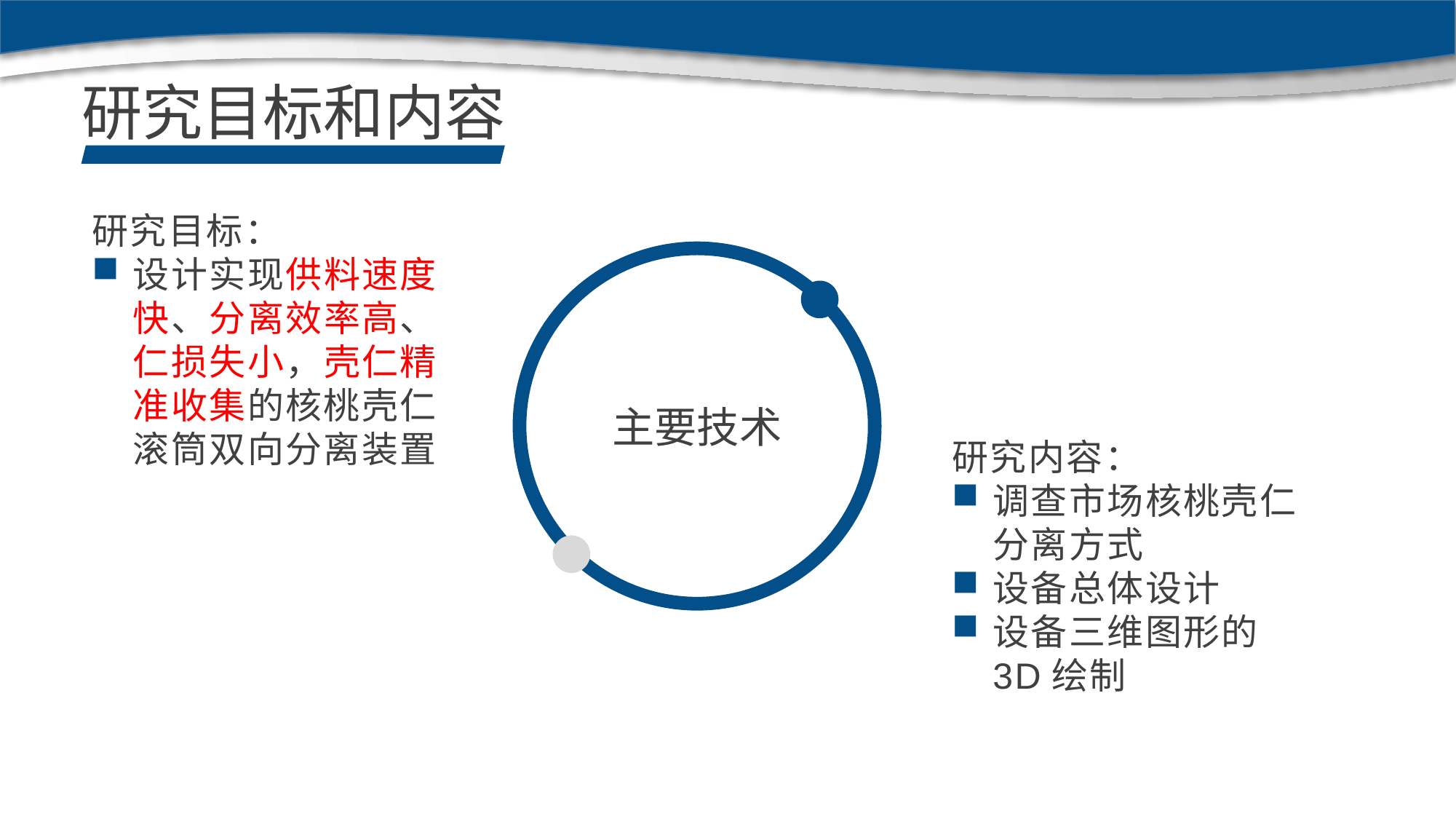

研究目标和内容

研究目标：
设计实现供料速度快、分离效率高、仁损失小，壳仁精准收集的核桃壳仁滚筒双向分离装置
主要技术

研究内容：
调查市场核桃壳仁分离方式
设备总体设计
设备三维图形的3D绘制